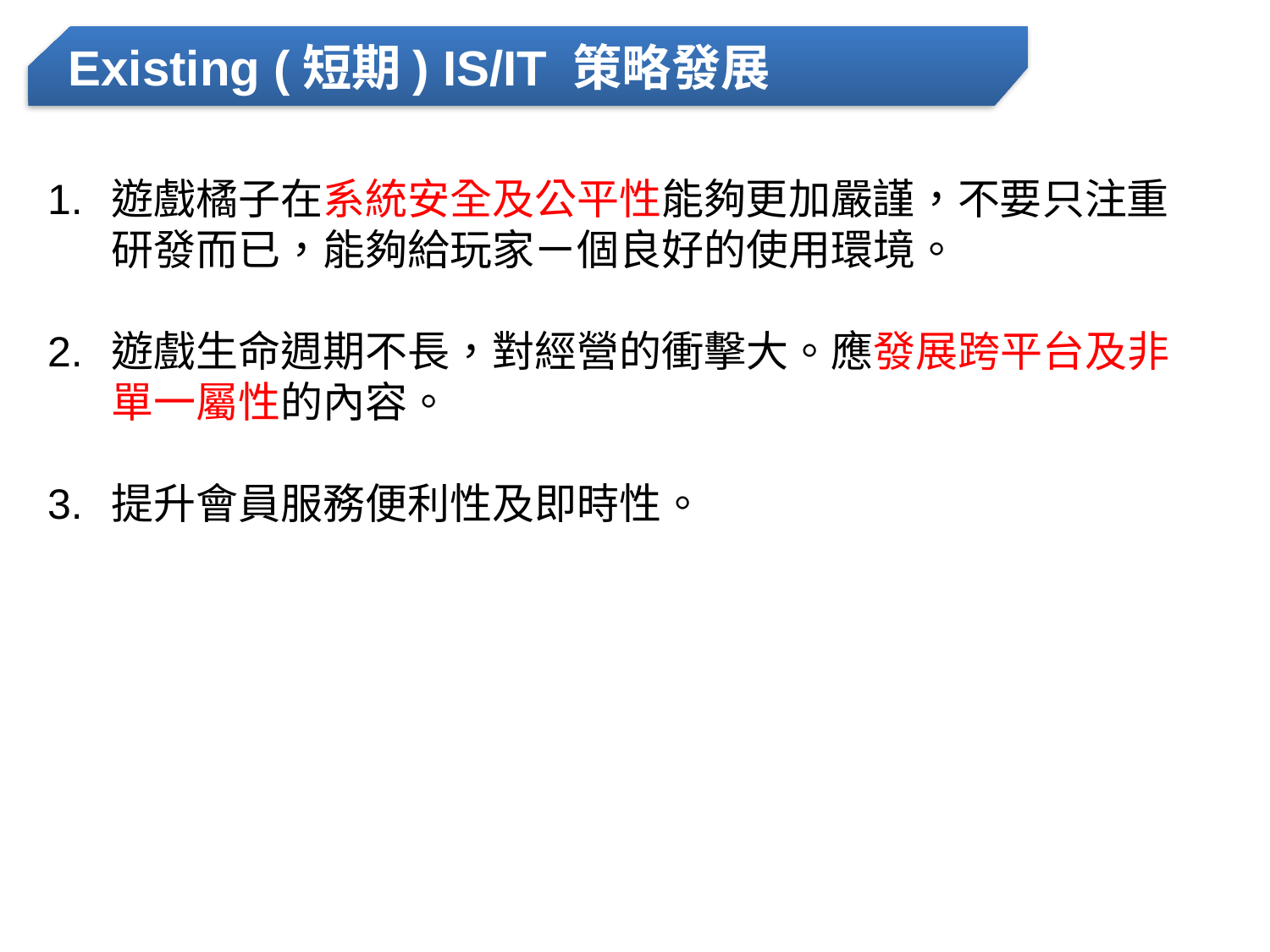

Existing (短期) IS/IT 策略發展
遊戲橘子在系統安全及公平性能夠更加嚴謹，不要只注重研發而已，能夠給玩家ㄧ個良好的使用環境。

遊戲生命週期不長，對經營的衝擊大。應發展跨平台及非單一屬性的內容。

提升會員服務便利性及即時性。